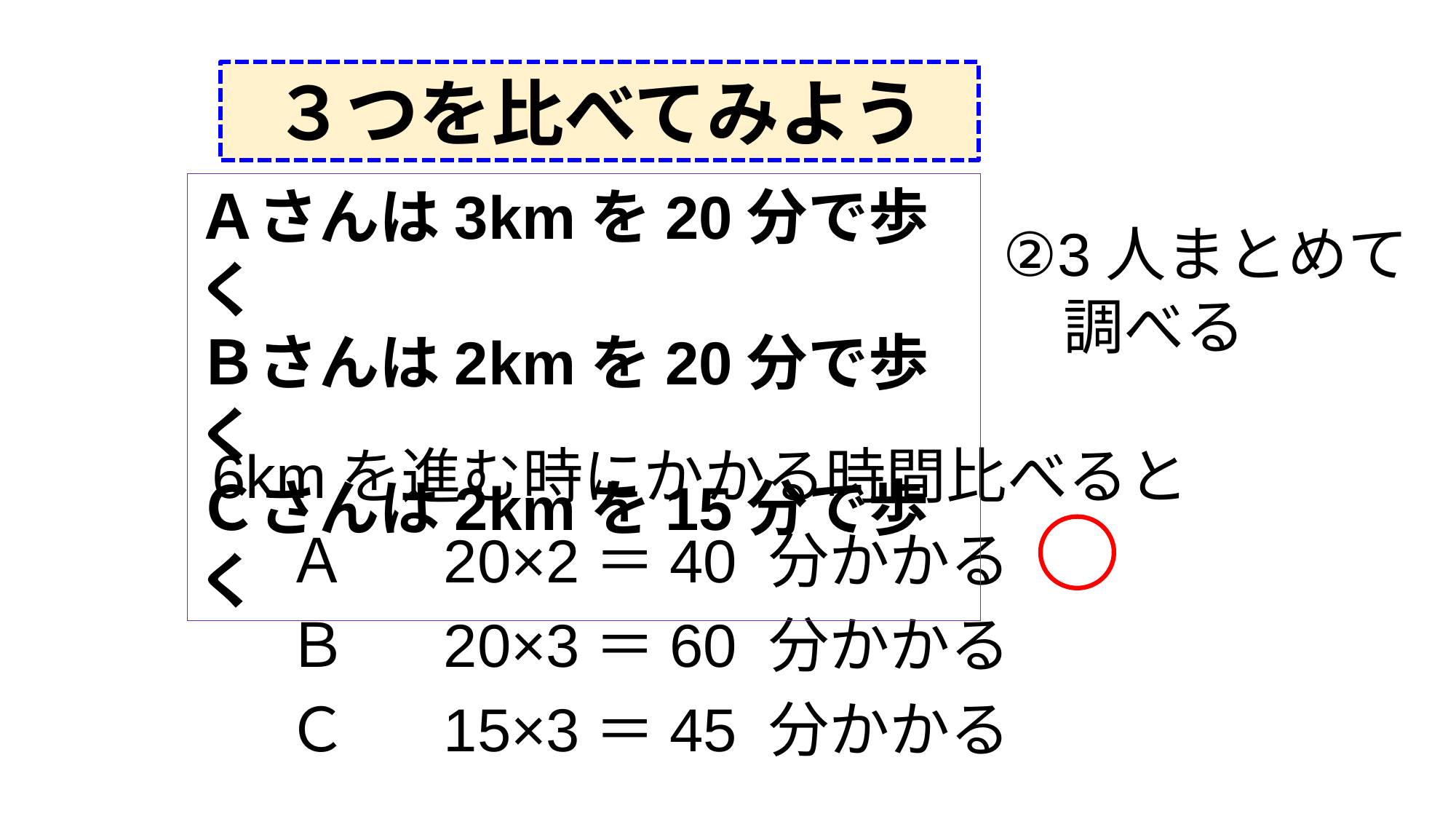

３つを比べてみよう
Ａさんは3kmを20分で歩く
Ｂさんは2kmを20分で歩く
Ｃさんは2kmを15分で歩く
②3人まとめて
　調べる
6kmを進む時にかかる時間比べると
Ａ
20×2＝40 分かかる

Ｂ
20×3＝60 分かかる
Ｃ
15×3＝45 分かかる